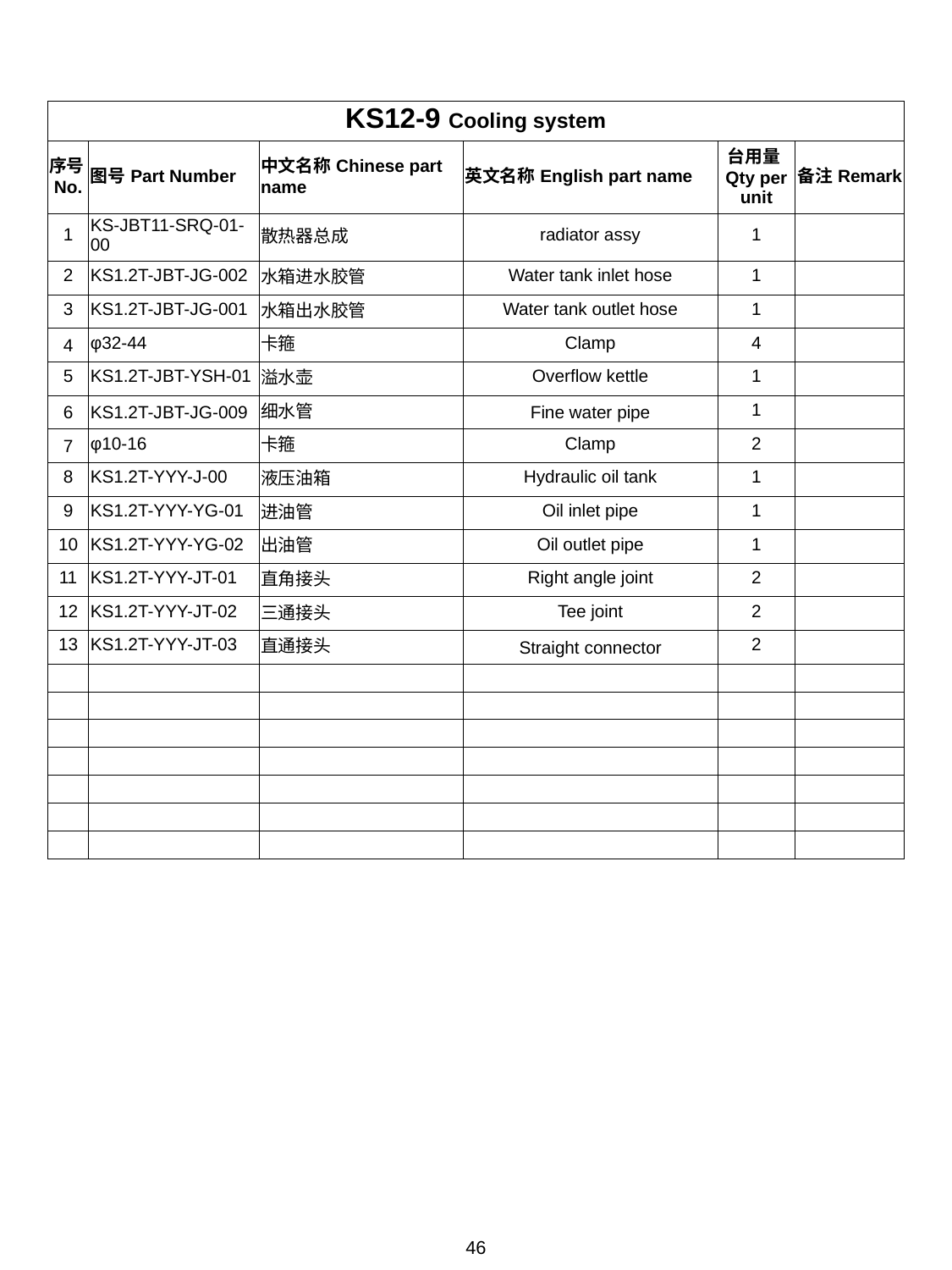

| KS12-9 Cooling system |  |  |  |  |  |
| --- | --- | --- | --- | --- | --- |
| 序号No. | 图号Part Number | 中文名称Chinese part name | 英文名称English part name | 台用量Qty per unit | 备注Remark |
| 1 | KS-JBT11-SRQ-01-00 | 散热器总成 | radiator assy | 1 |  |
| 2 | KS1.2T-JBT-JG-002 | 水箱进水胶管 | Water tank inlet hose | 1 |  |
| 3 | KS1.2T-JBT-JG-001 | 水箱出水胶管 | Water tank outlet hose | 1 |  |
| 4 | φ32-44 | 卡箍 | Clamp | 4 |  |
| 5 | KS1.2T-JBT-YSH-01 | 溢水壶 | Overflow kettle | 1 |  |
| 6 | KS1.2T-JBT-JG-009 | 细水管 | Fine water pipe | 1 |  |
| 7 | φ10-16 | 卡箍 | Clamp | 2 |  |
| 8 | KS1.2T-YYY-J-00 | 液压油箱 | Hydraulic oil tank | 1 |  |
| 9 | KS1.2T-YYY-YG-01 | 进油管 | Oil inlet pipe | 1 |  |
| 10 | KS1.2T-YYY-YG-02 | 出油管 | Oil outlet pipe | 1 |  |
| 11 | KS1.2T-YYY-JT-01 | 直角接头 | Right angle joint | 2 |  |
| 12 | KS1.2T-YYY-JT-02 | 三通接头 | Tee joint | 2 |  |
| 13 | KS1.2T-YYY-JT-03 | 直通接头 | Straight connector | 2 |  |
|  |  |  |  |  |  |
|  |  |  |  |  |  |
|  |  |  |  |  |  |
|  |  |  |  |  |  |
|  |  |  |  |  |  |
|  |  |  |  |  |  |
|  |  |  |  |  |  |
46